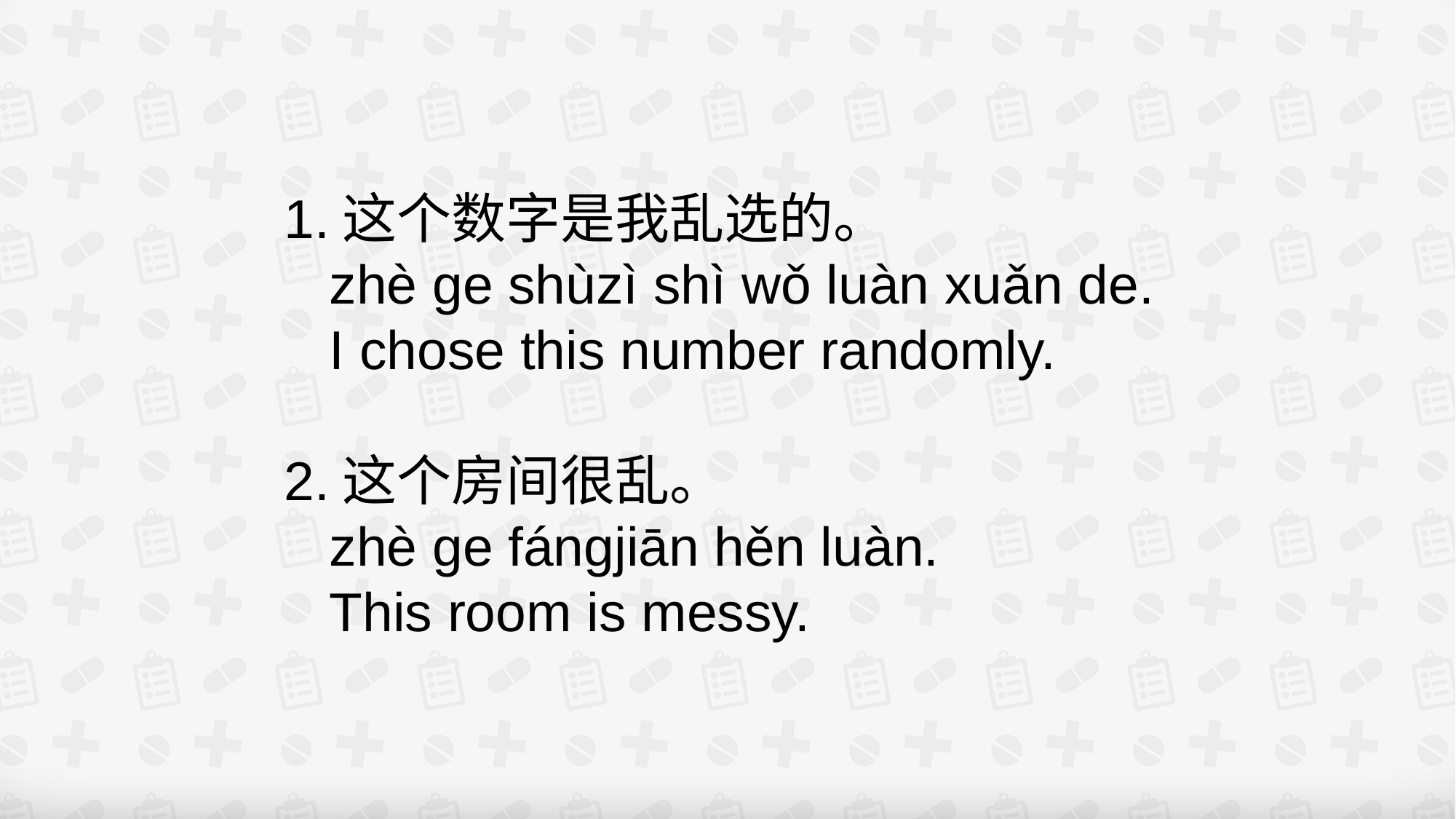

1.这个数字是我乱选的。
   zhè ge shùzì shì wǒ luàn xuǎn de.
   I chose this number randomly.

2.这个房间很乱。
   zhè ge fángjiān hěn luàn.
   This room is messy.